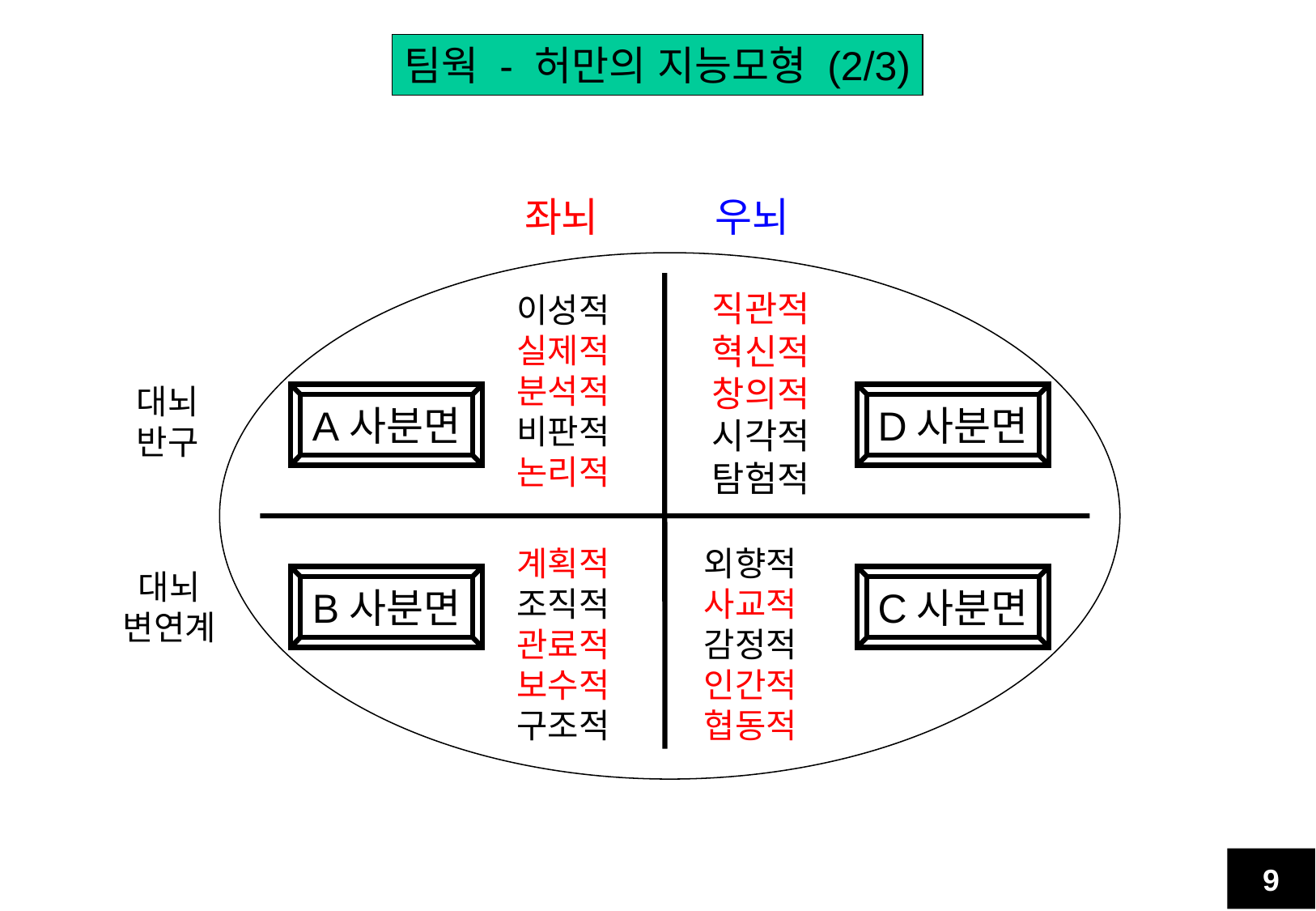

팀웍 - 허만의 지능모형 (2/3)
좌뇌
우뇌

직관적 혁신적 창의적 시각적 탐험적
이성적 실제적 분석적 비판적 논리적

A사분면
D사분면

계획적 조직적 관료적 보수적 구조적
외향적 사교적 감정적 인간적 협동적
B사분면
C사분면
대뇌
반구
대뇌
변연계
9